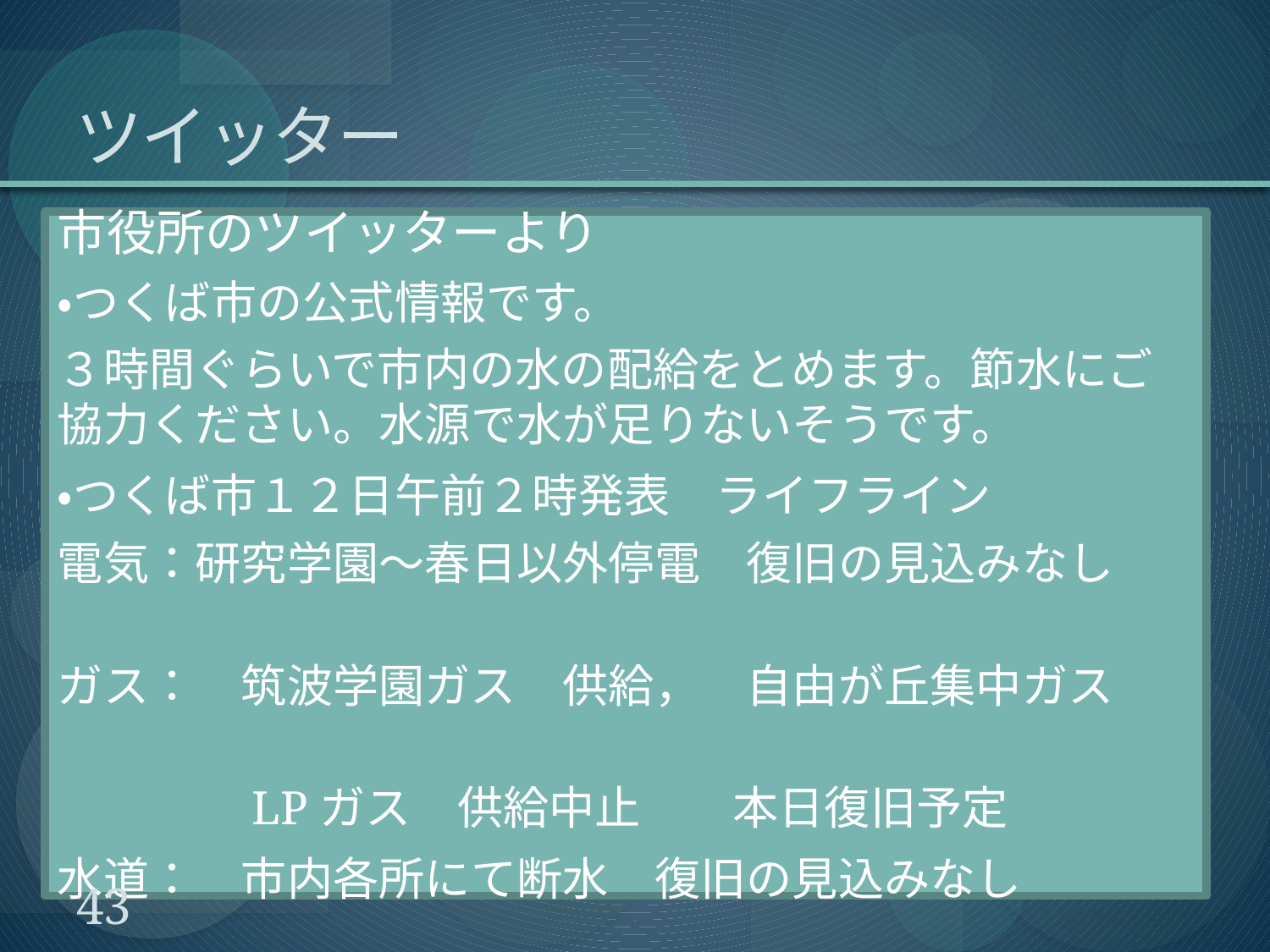

# ツイッター
市役所のツイッターより
・つくば市の公式情報です。
３時間ぐらいで市内の水の配給をとめます。節水にご協力ください。水源で水が足りないそうです。
・つくば市１２日午前２時発表　ライフライン
電気：研究学園～春日以外停電　復旧の見込みなし
ガス：　筑波学園ガス　供給，　自由が丘集中ガス
　　　　LPガス　供給中止　　本日復旧予定
水道：　市内各所にて断水　復旧の見込みなし
43